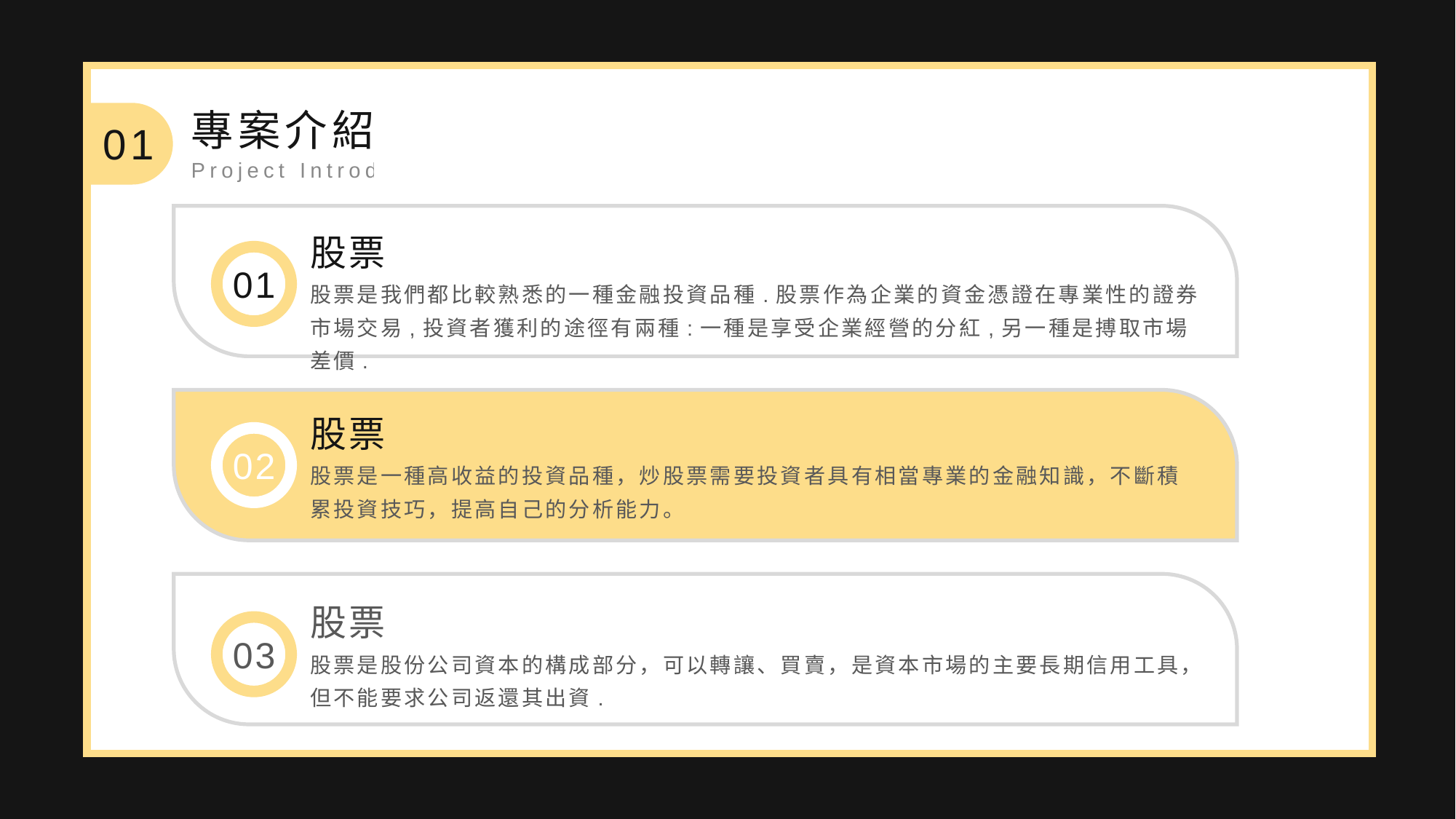

專案介紹
Project Introduction

01

股票
股票是我們都比較熟悉的一種金融投資品種.股票作為企業的資金憑證在專業性的證券市場交易,投資者獲利的途徑有兩種:一種是享受企業經營的分紅,另一種是搏取市場差價.

01

股票
股票是一種高收益的投資品種，炒股票需要投資者具有相當專業的金融知識，不斷積累投資技巧，提高自己的分析能力。

02

股票
股票是股份公司資本的構成部分，可以轉讓、買賣，是資本市場的主要長期信用工具，但不能要求公司返還其出資.

03